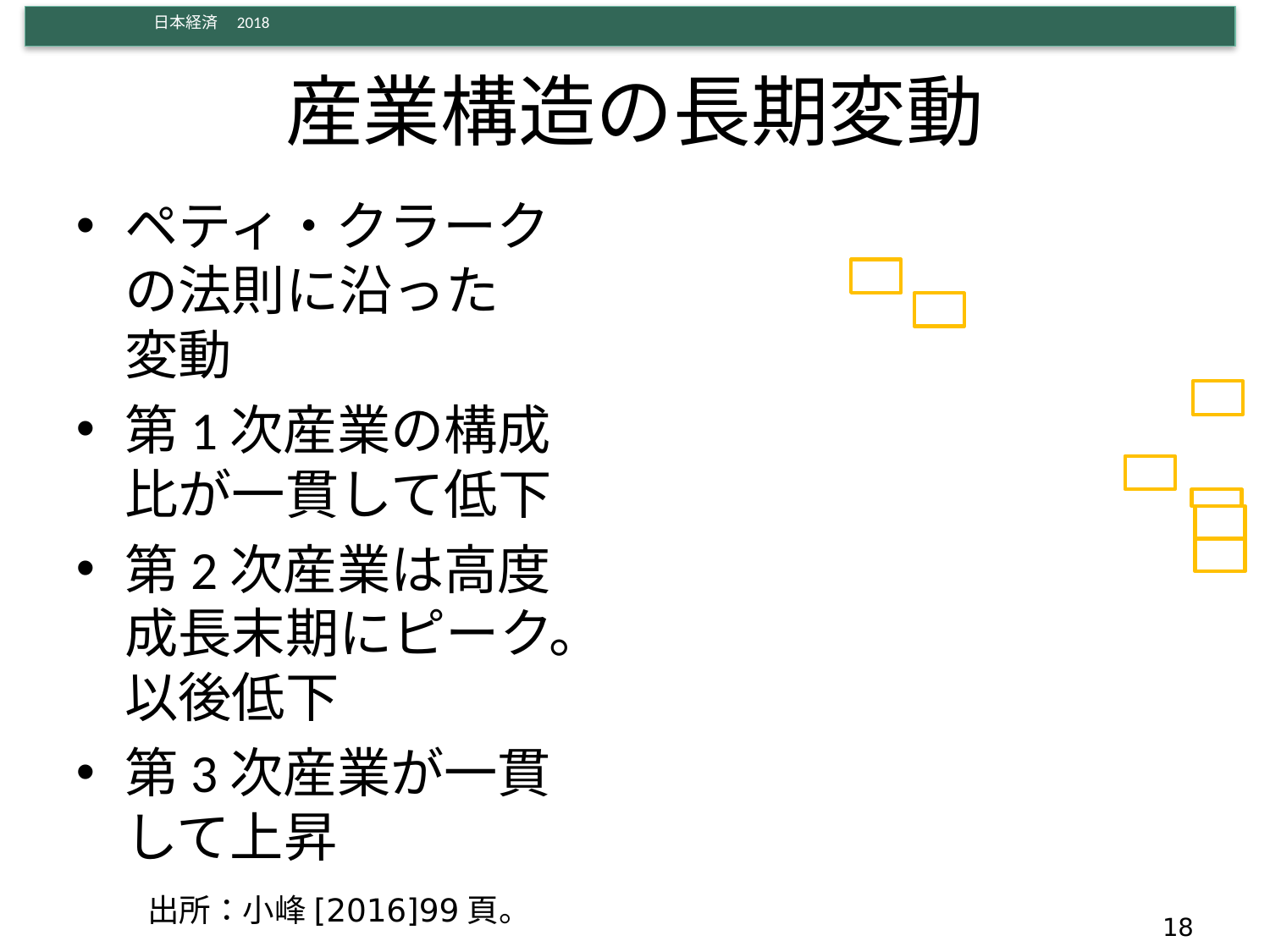

# 産業構造の長期変動
ペティ・クラークの法則に沿った変動
第1次産業の構成比が一貫して低下
第2次産業は高度成長末期にピーク。以後低下
第3次産業が一貫して上昇

出所：小峰[2016]99頁。
18